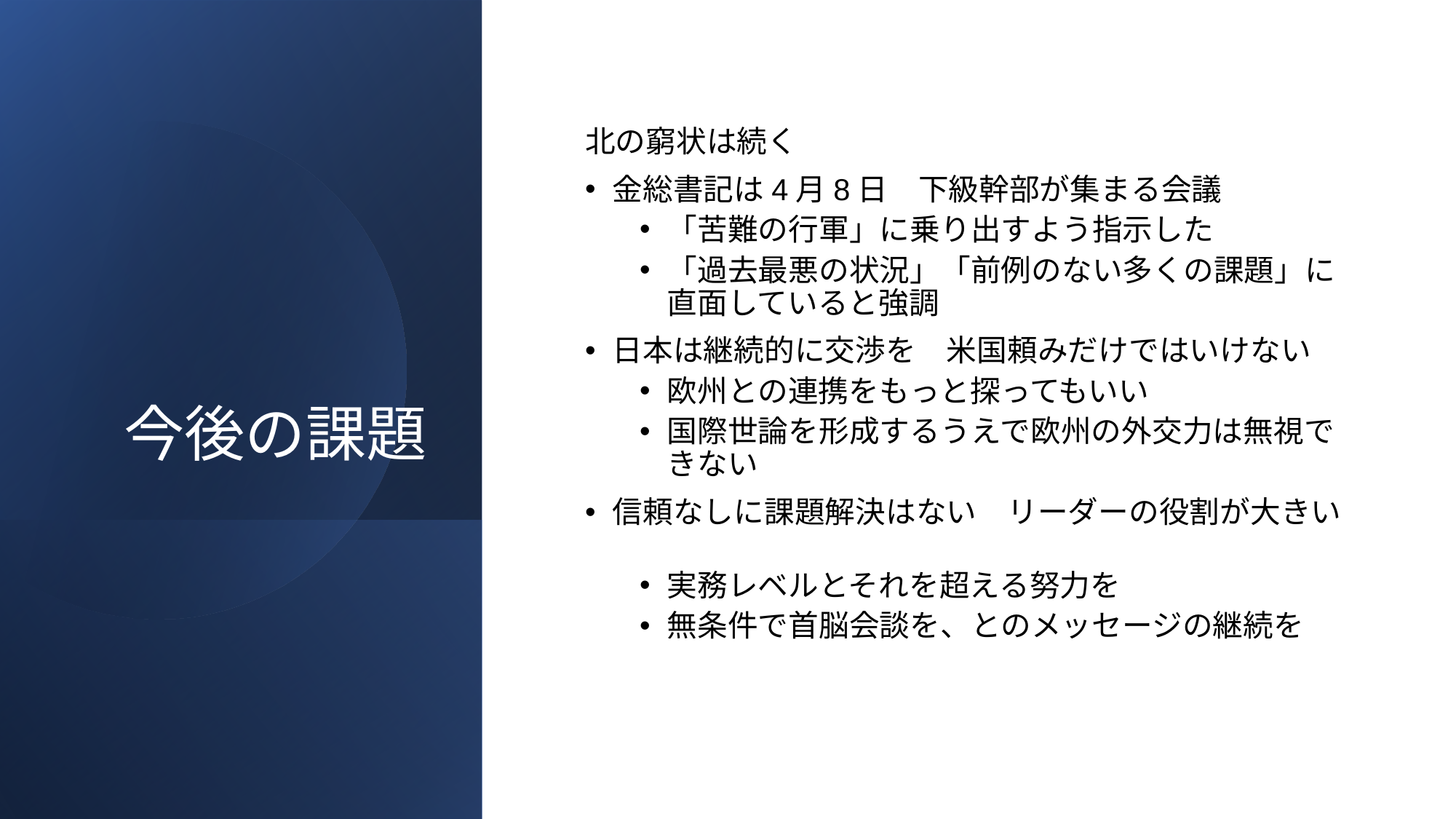

# 今後の課題
北の窮状は続く
金総書記は4月8日　下級幹部が集まる会議
「苦難の行軍」に乗り出すよう指示した
「過去最悪の状況」「前例のない多くの課題」に直面していると強調
日本は継続的に交渉を　米国頼みだけではいけない
欧州との連携をもっと探ってもいい
国際世論を形成するうえで欧州の外交力は無視できない
信頼なしに課題解決はない　リーダーの役割が大きい
実務レベルとそれを超える努力を
無条件で首脳会談を、とのメッセージの継続を